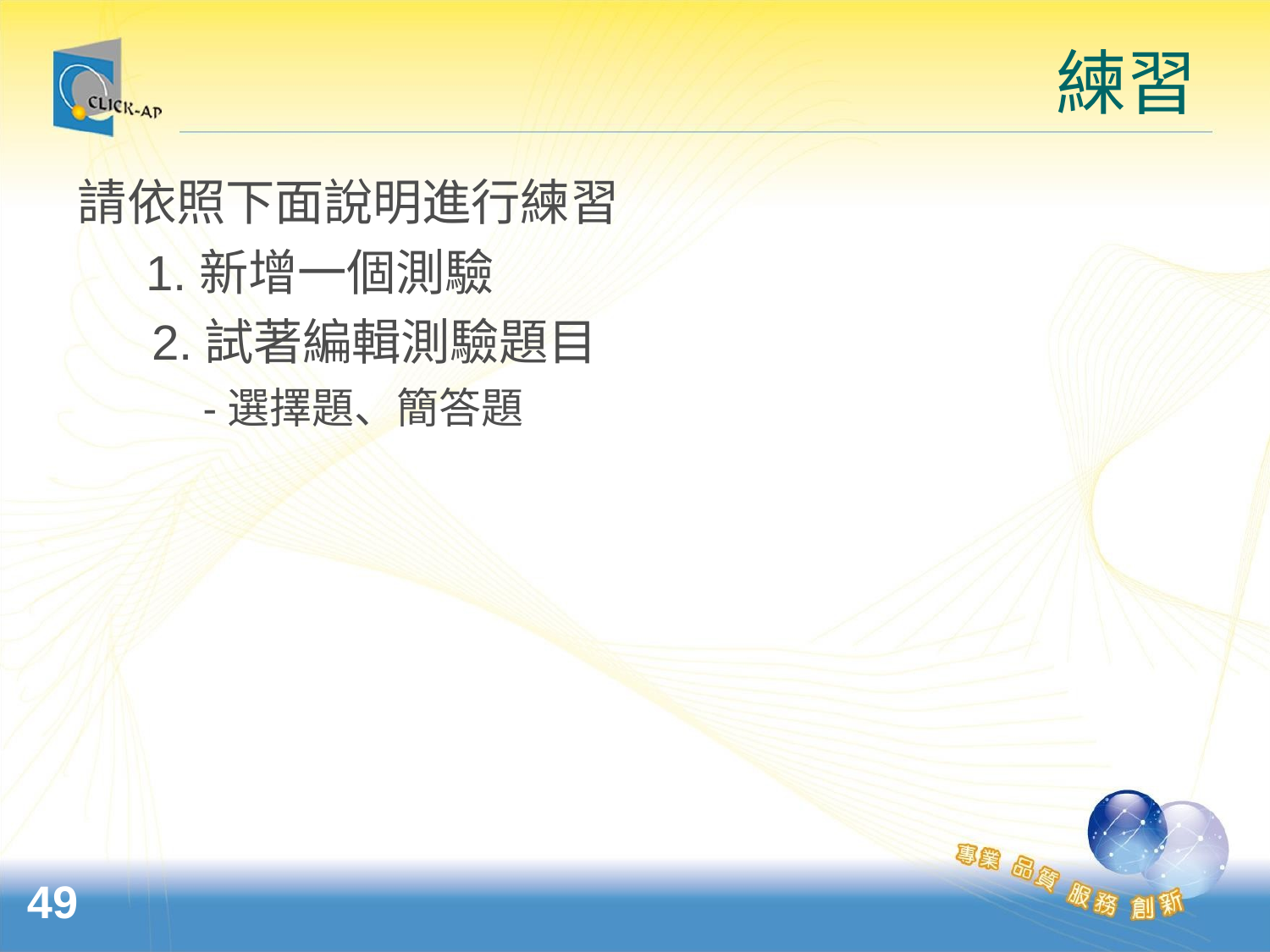

# 練習
請依照下面說明進行練習
1.新增一個測驗
2.試著編輯測驗題目
-選擇題、簡答題
49